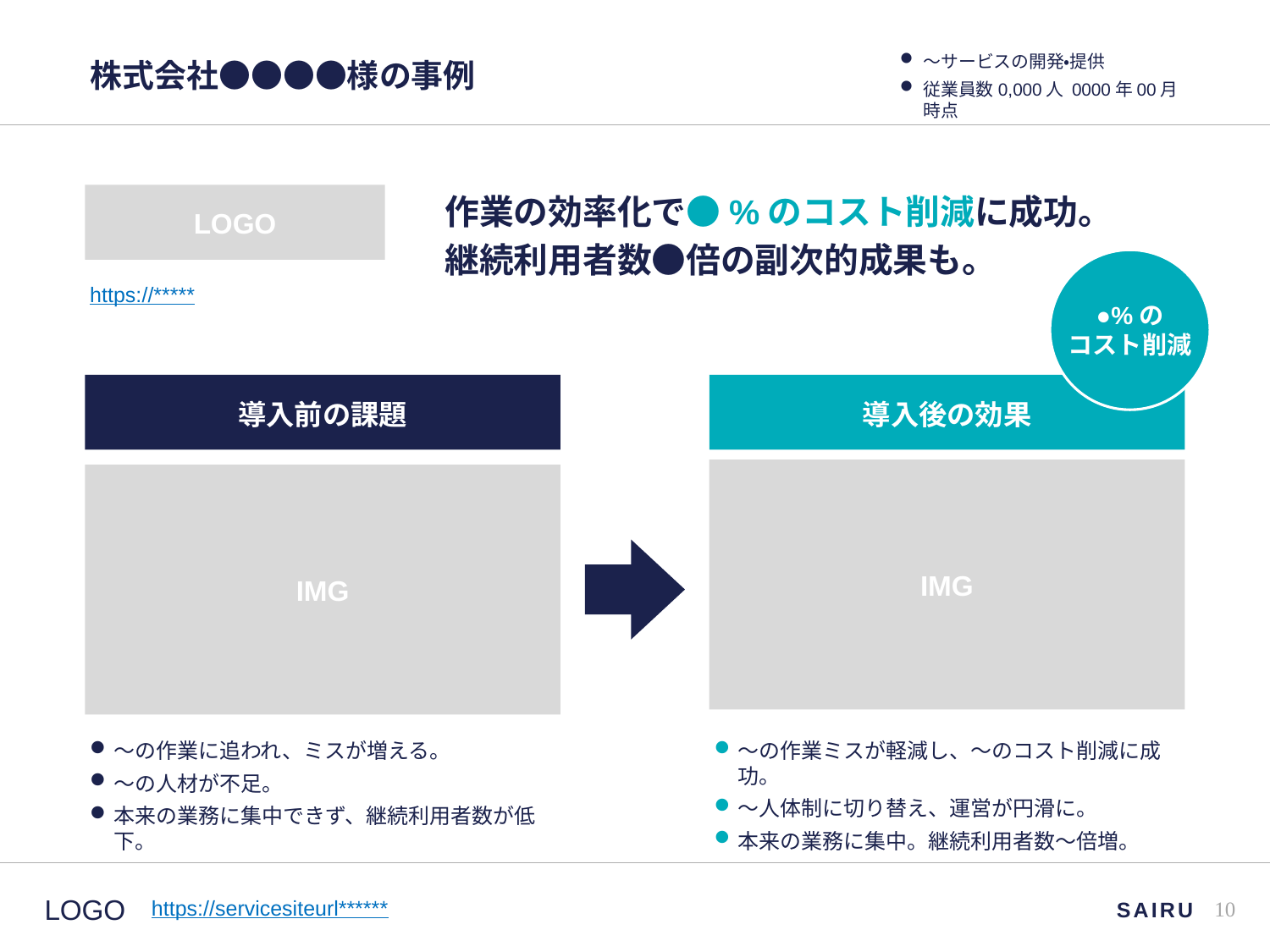

〜サービスの開発・提供
従業員数0,000人 0000年00月時点
# 株式会社●●●●様の事例
LOGO
作業の効率化で●%のコスト削減に成功。
継続利用者数●倍の副次的成果も。
●%の
コスト削減
https://*****
導入前の課題
導入後の効果
IMG
IMG

〜の作業に追われ、ミスが増える。
〜の人材が不足。
本来の業務に集中できず、継続利用者数が低下。
〜の作業ミスが軽減し、〜のコスト削減に成功。
〜人体制に切り替え、運営が円滑に。
本来の業務に集中。継続利用者数〜倍増。
SAIRU
10